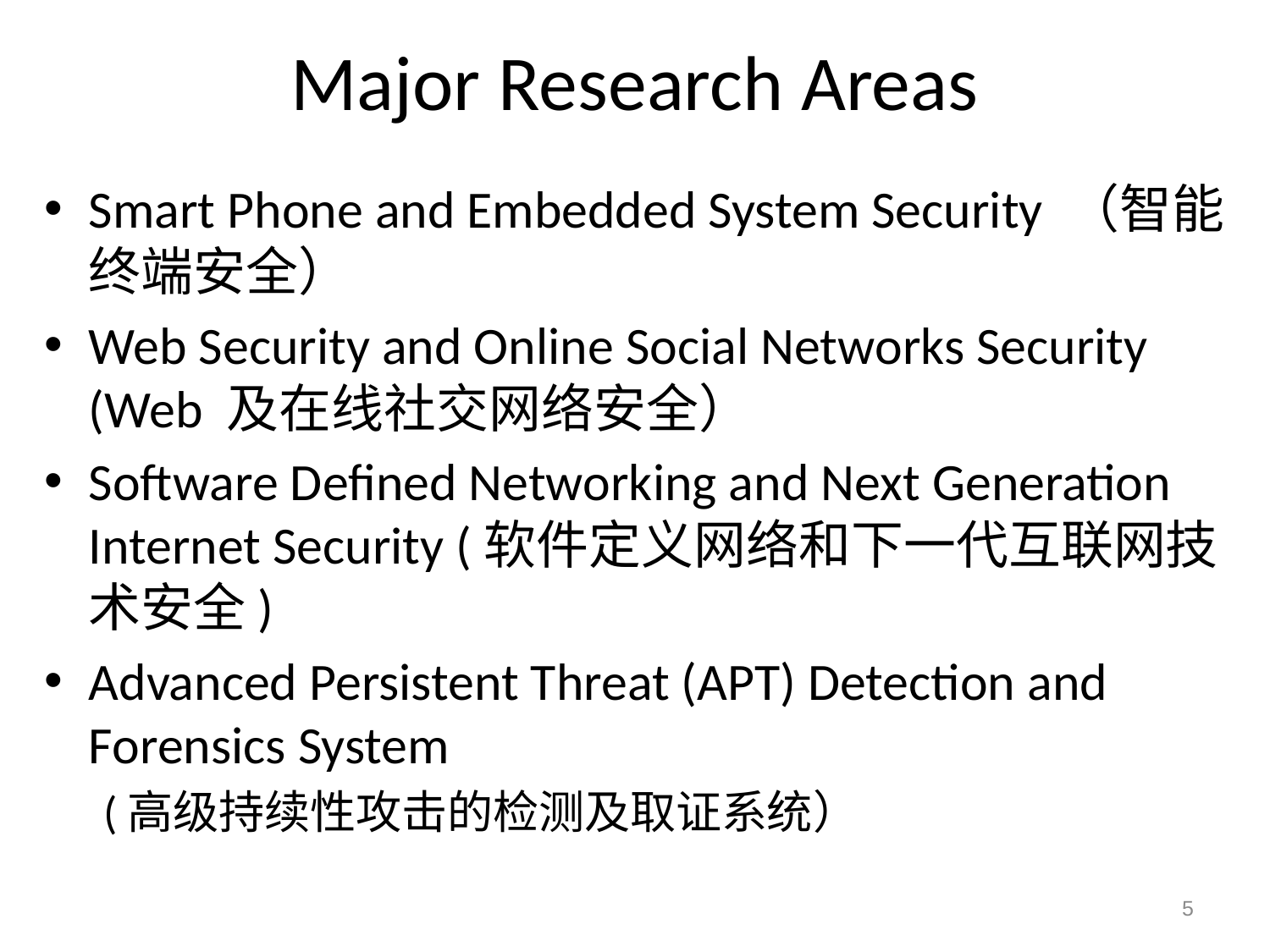

# Major Research Areas
Smart Phone and Embedded System Security （智能终端安全）
Web Security and Online Social Networks Security (Web 及在线社交网络安全）
Software Defined Networking and Next Generation Internet Security (软件定义网络和下一代互联网技术安全)
Advanced Persistent Threat (APT) Detection and Forensics System
(高级持续性攻击的检测及取证系统）

5